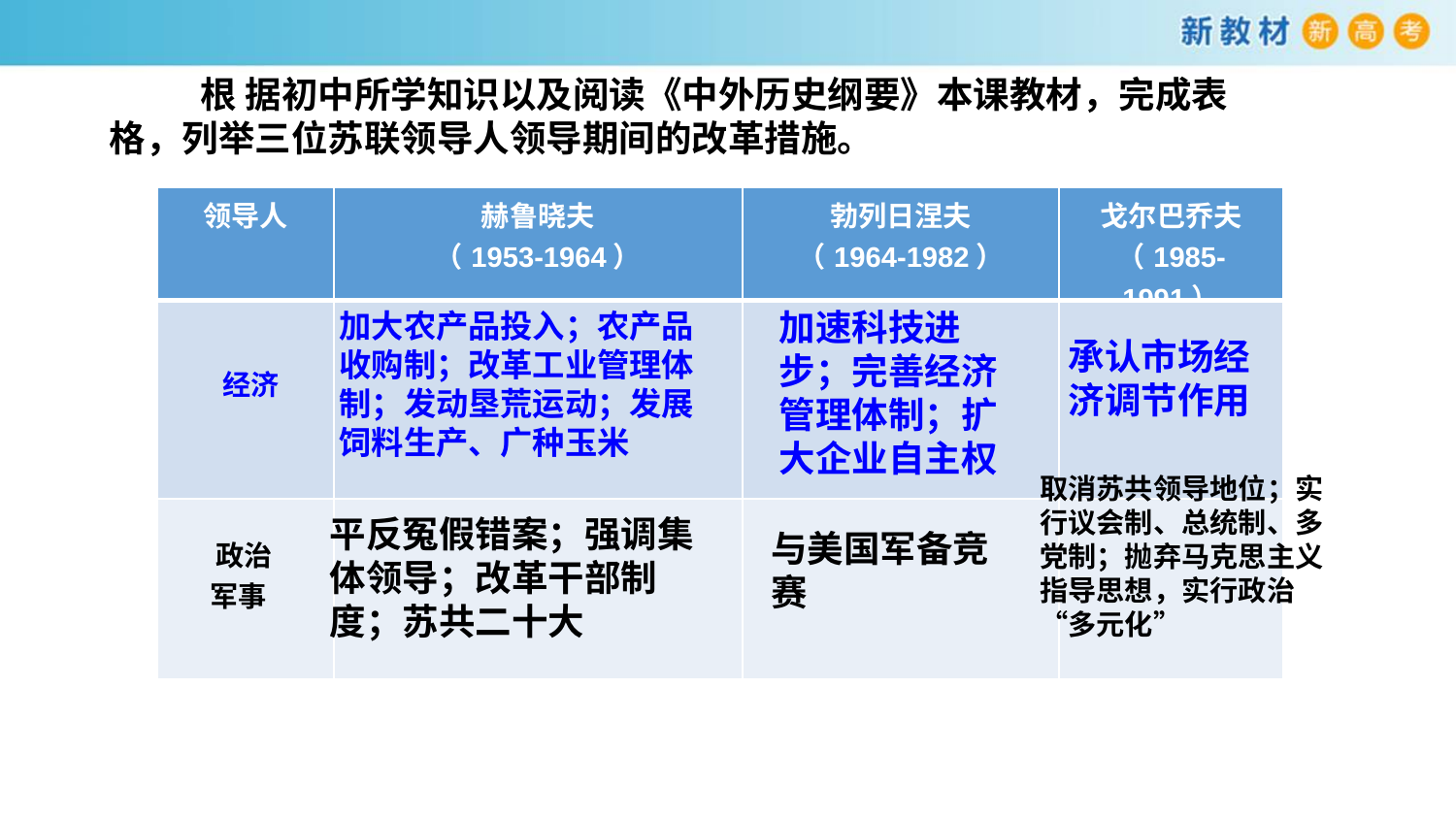

根 据初中所学知识以及阅读《中外历史纲要》本课教材，完成表格，列举三位苏联领导人领导期间的改革措施。
| 领导人 | 赫鲁晓夫 （1953-1964） | 勃列日涅夫 （1964-1982） | 戈尔巴乔夫 （1985-1991） |
| --- | --- | --- | --- |
| 经济 |  |  |  |
| 政治 军事 |  |  |  |
加速科技进步；完善经济管理体制；扩大企业自主权
加大农产品投入；农产品收购制；改革工业管理体制；发动垦荒运动；发展饲料生产、广种玉米
承认市场经济调节作用
取消苏共领导地位；实行议会制、总统制、多党制；抛弃马克思主义指导思想，实行政治“多元化”
平反冤假错案；强调集体领导；改革干部制度；苏共二十大
与美国军备竞赛